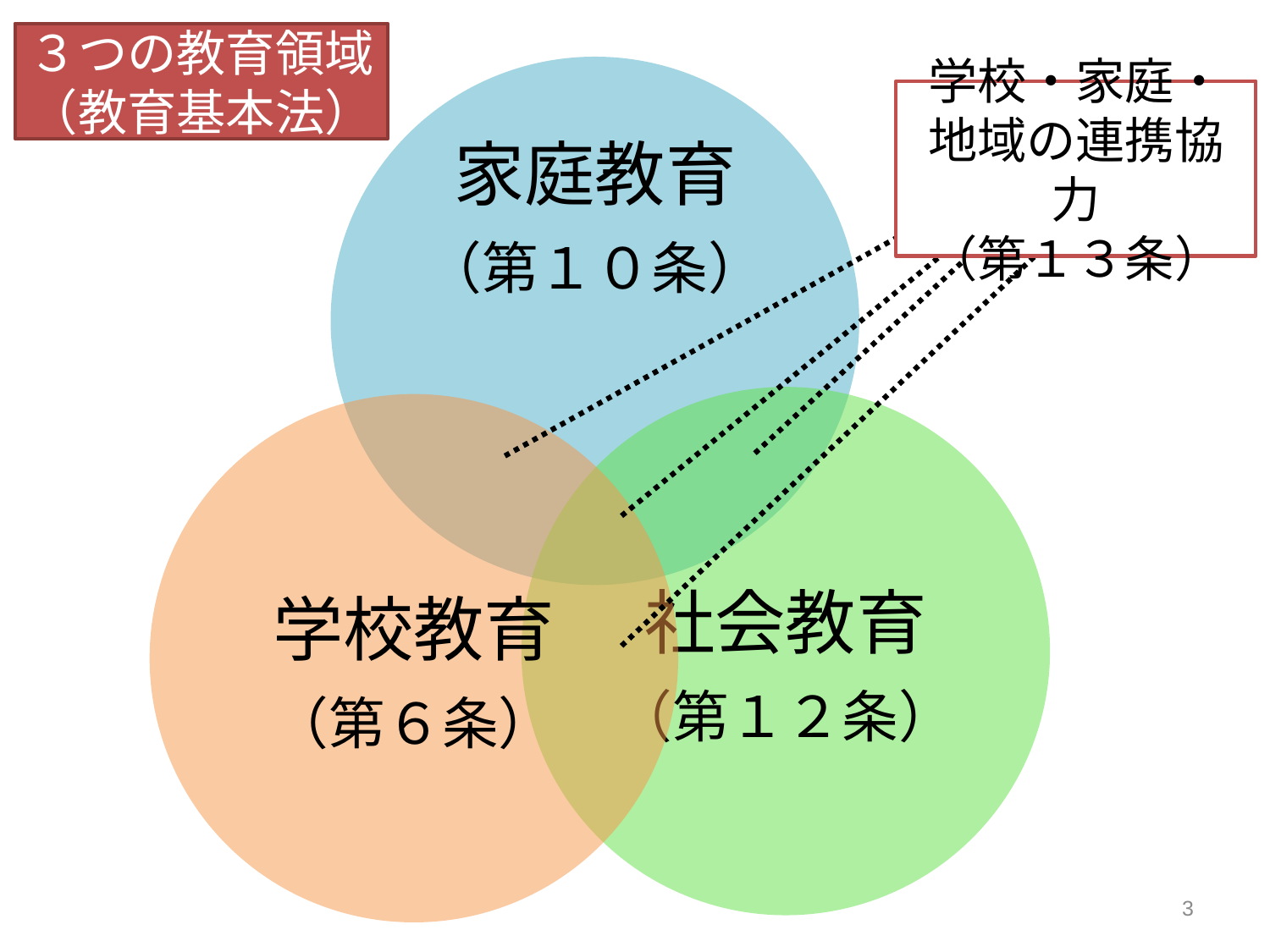

３つの教育領域
（教育基本法）
家庭教育
（第１０条）

社会教育
（第１２条）
学校教育
（第６条）
学校・家庭・地域の連携協力
（第１３条）
3